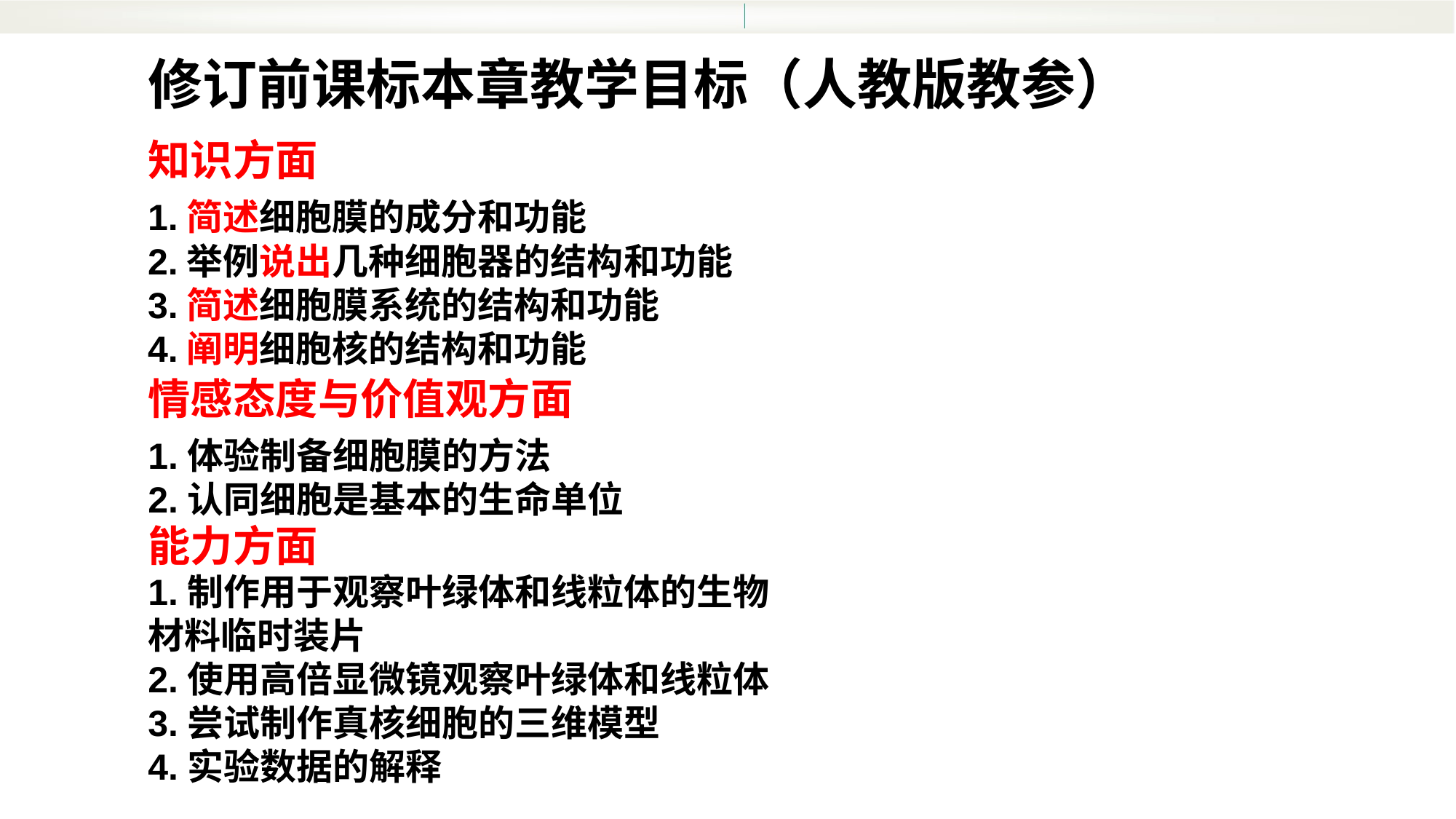

修订前课标本章教学目标（人教版教参）

知识方面
1.简述细胞膜的成分和功能
2.举例说出几种细胞器的结构和功能
3.简述细胞膜系统的结构和功能
4.阐明细胞核的结构和功能
情感态度与价值观方面
1.体验制备细胞膜的方法
2.认同细胞是基本的生命单位
能力方面
1.制作用于观察叶绿体和线粒体的生物
材料临时装片
2.使用高倍显微镜观察叶绿体和线粒体
3.尝试制作真核细胞的三维模型
4.实验数据的解释